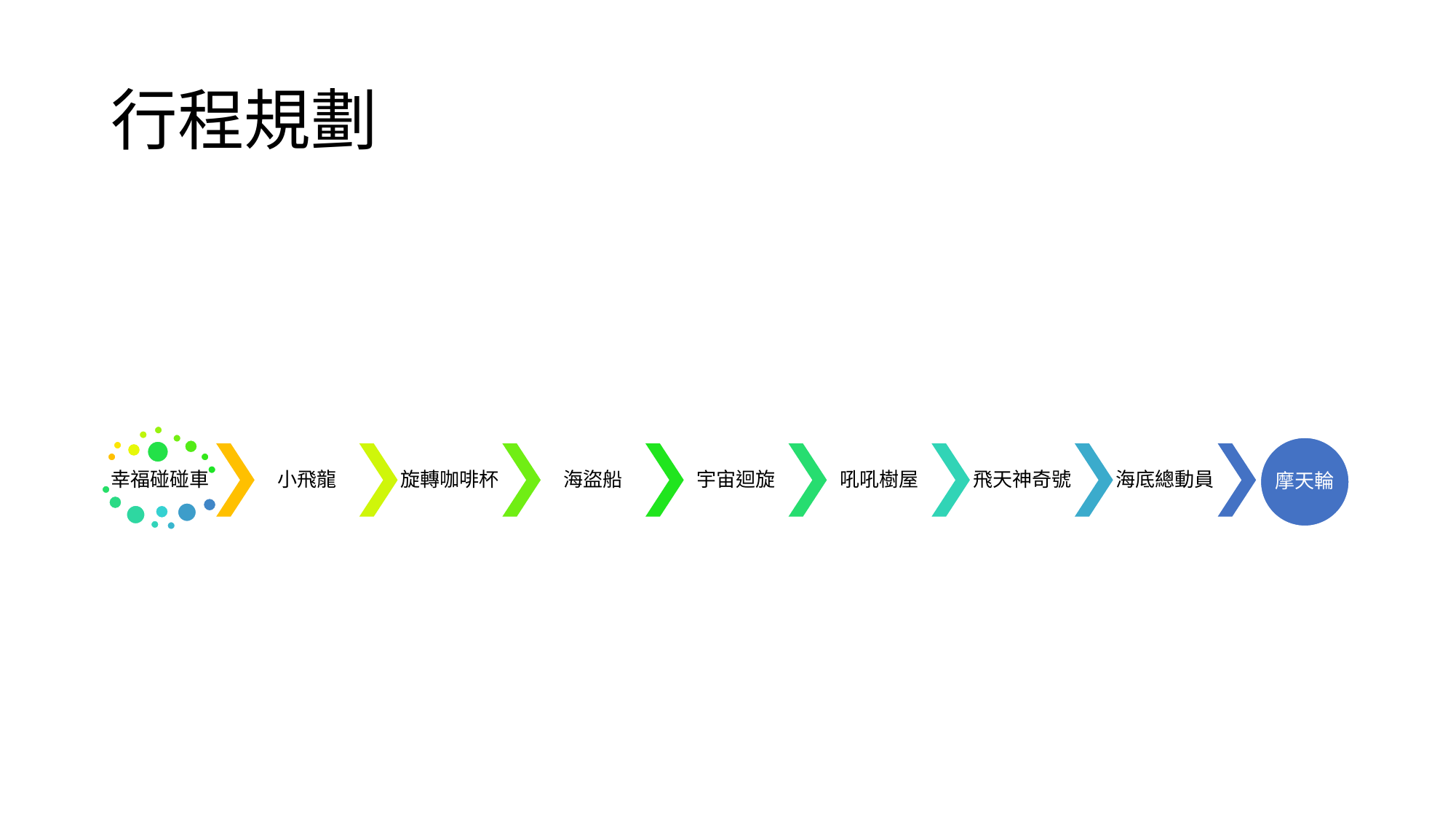

# 行程規劃
幸福碰碰車
小飛龍
旋轉咖啡杯
海盜船
宇宙迴旋
吼吼樹屋
飛天神奇號
海底總動員
摩天輪